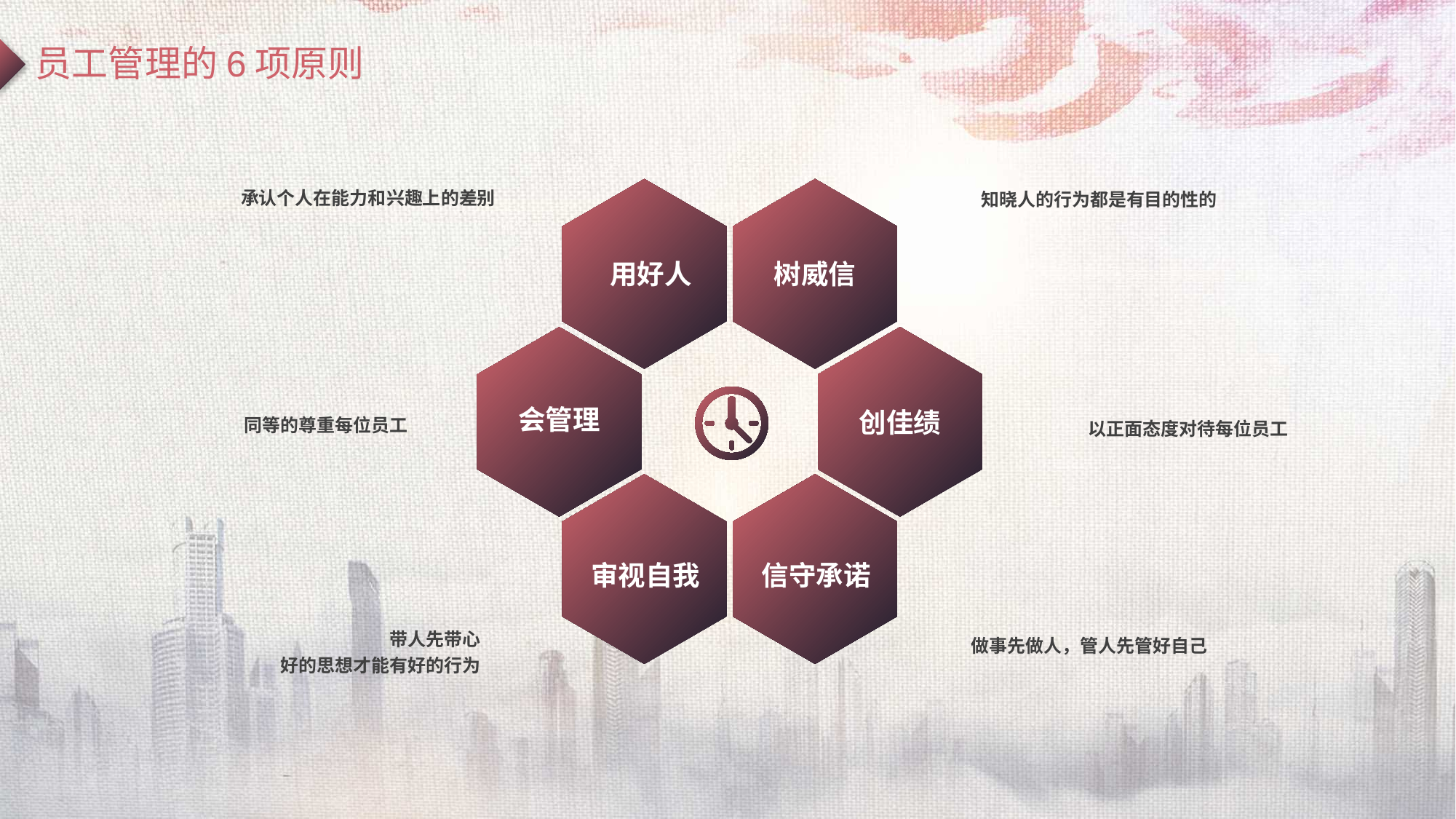

员工管理的6项原则

承认个人在能力和兴趣上的差别
知晓人的行为都是有目的性的

用好人
树威信

会管理
创佳绩
同等的尊重每位员工
以正面态度对待每位员工

审视自我
信守承诺
带人先带心
好的思想才能有好的行为
做事先做人，管人先管好自己